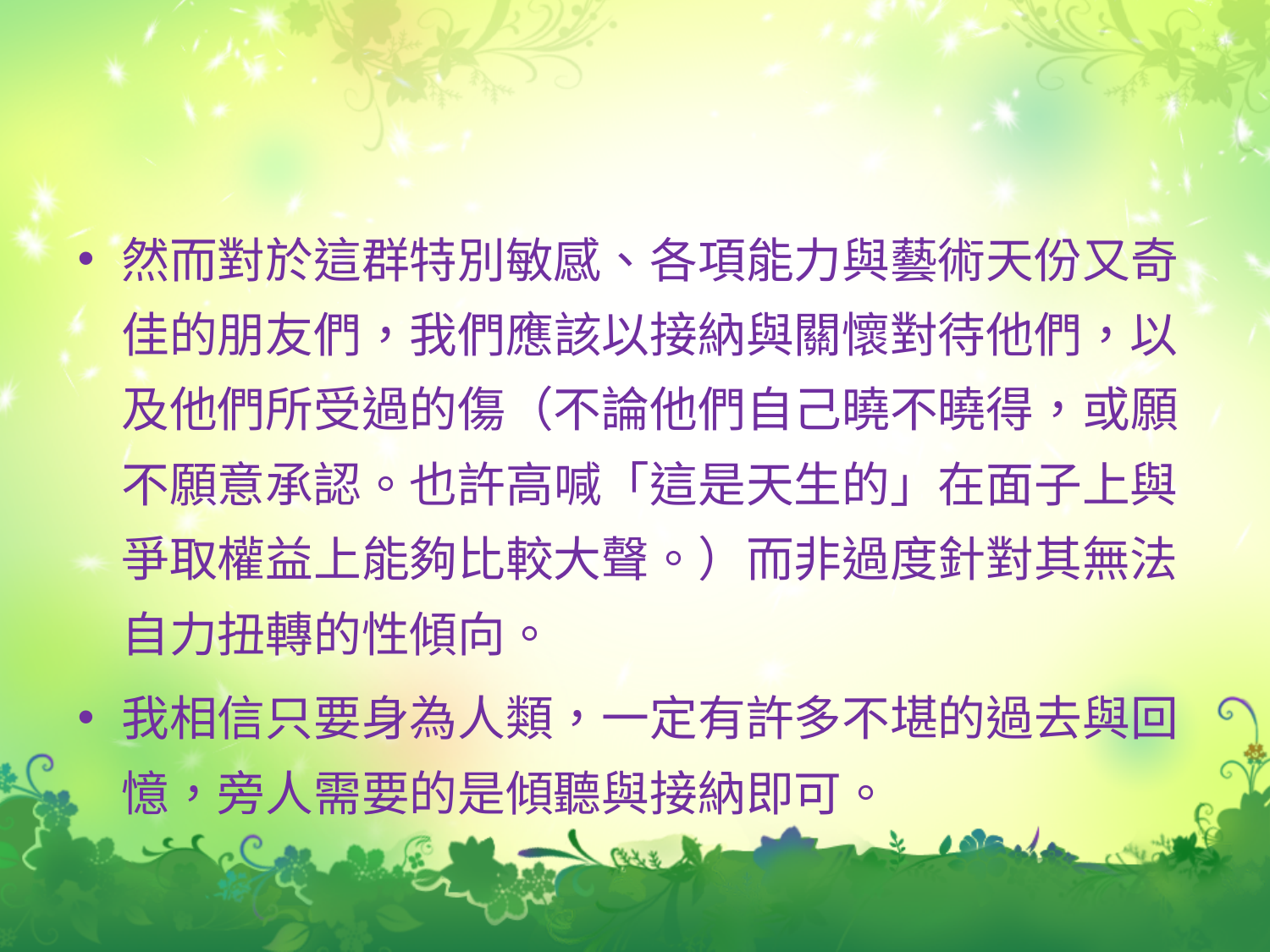

#
然而對於這群特別敏感、各項能力與藝術天份又奇佳的朋友們，我們應該以接納與關懷對待他們，以及他們所受過的傷（不論他們自己曉不曉得，或願不願意承認。也許高喊「這是天生的」在面子上與爭取權益上能夠比較大聲。）而非過度針對其無法自力扭轉的性傾向。
我相信只要身為人類，一定有許多不堪的過去與回憶，旁人需要的是傾聽與接納即可。